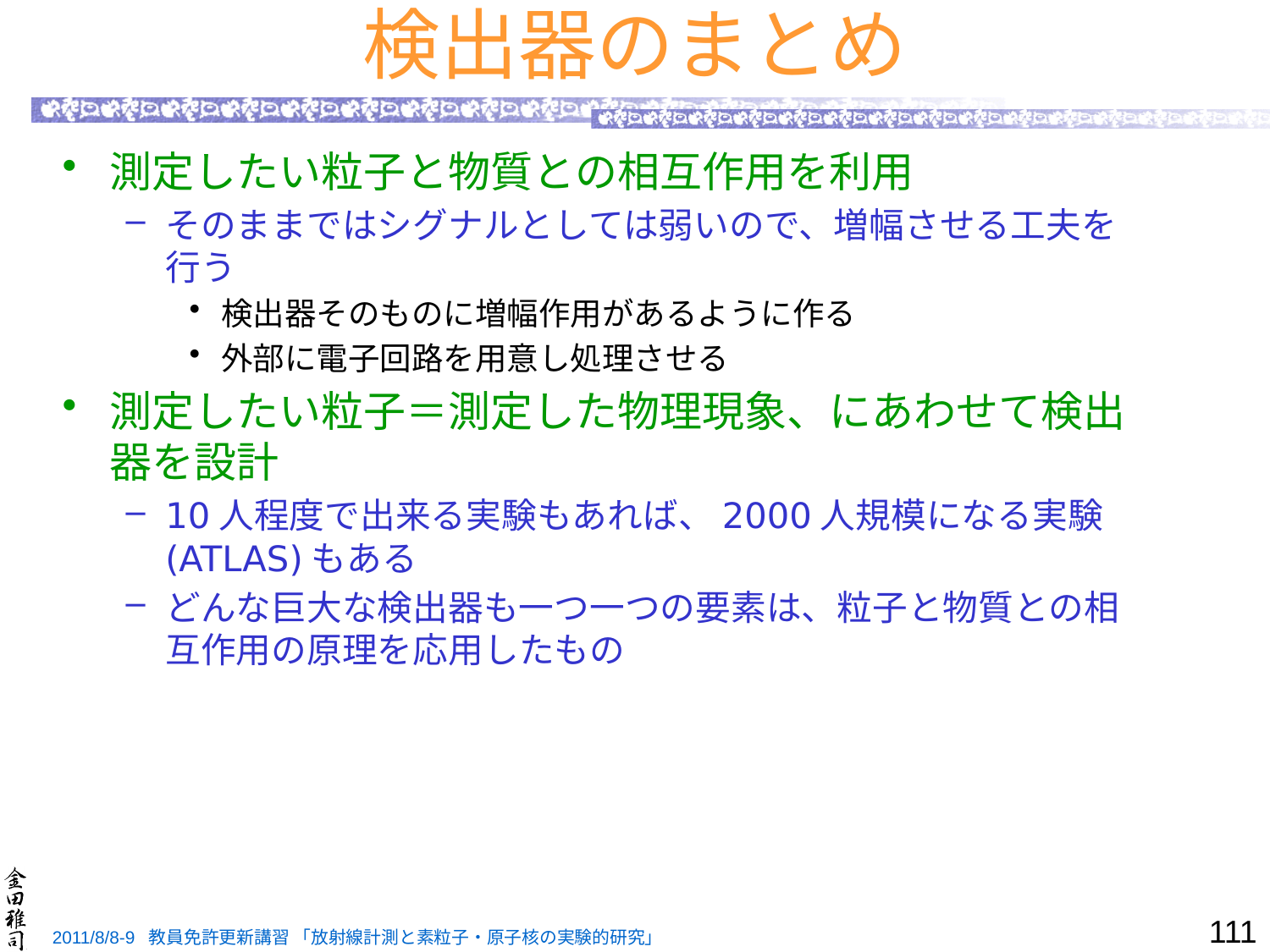

# 検出器のまとめ
測定したい粒子と物質との相互作用を利用
そのままではシグナルとしては弱いので、増幅させる工夫を行う
検出器そのものに増幅作用があるように作る
外部に電子回路を用意し処理させる
測定したい粒子＝測定した物理現象、にあわせて検出器を設計
10人程度で出来る実験もあれば、2000人規模になる実験(ATLAS)もある
どんな巨大な検出器も一つ一つの要素は、粒子と物質との相互作用の原理を応用したもの
111
2011/8/8-9  教員免許更新講習 「放射線計測と素粒子・原子核の実験的研究」